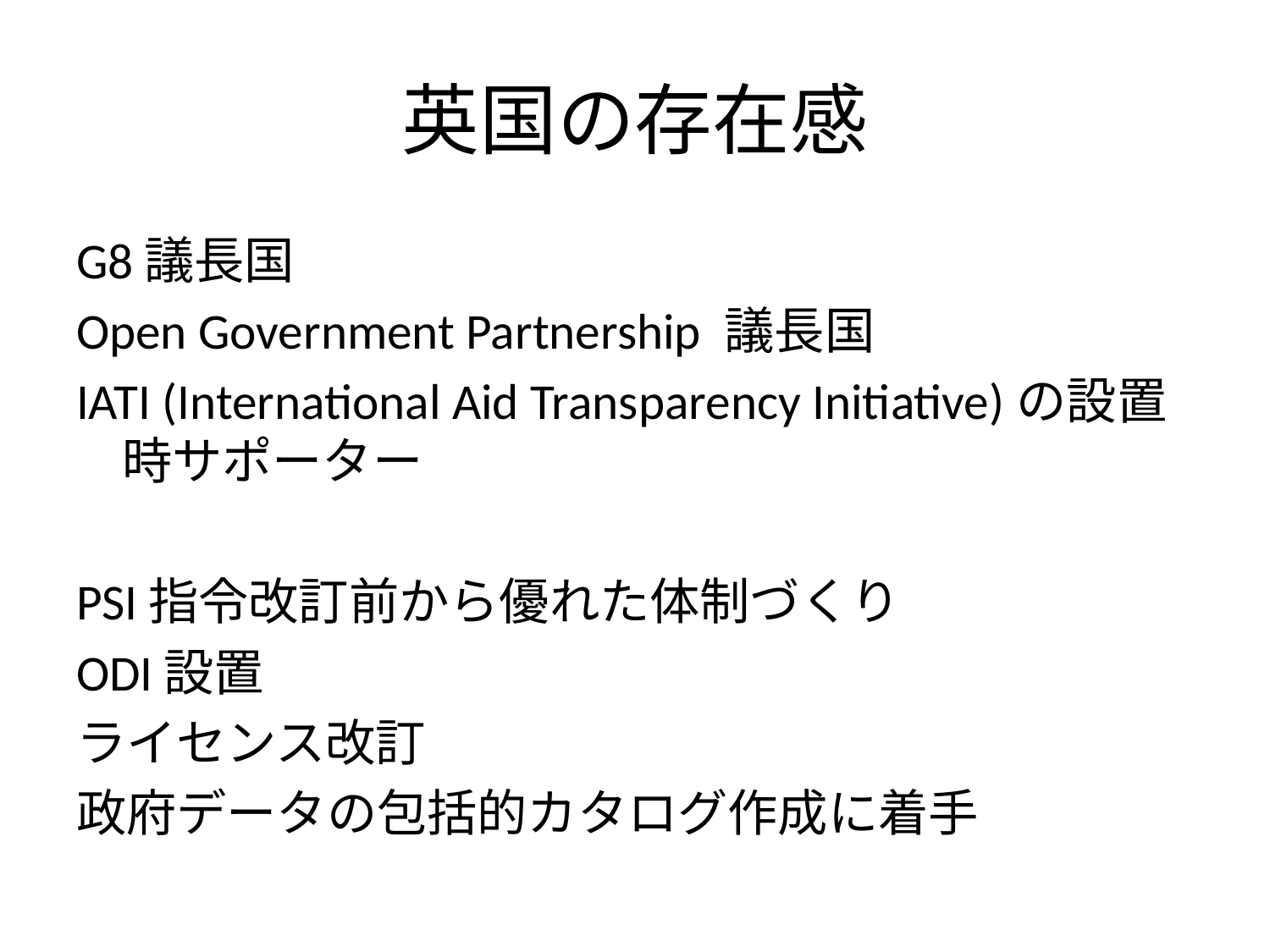

# 英国の存在感
G8議長国
Open Government Partnership 議長国
IATI (International Aid Transparency Initiative)の設置時サポーター

PSI指令改訂前から優れた体制づくり
ODI設置
ライセンス改訂
政府データの包括的カタログ作成に着手